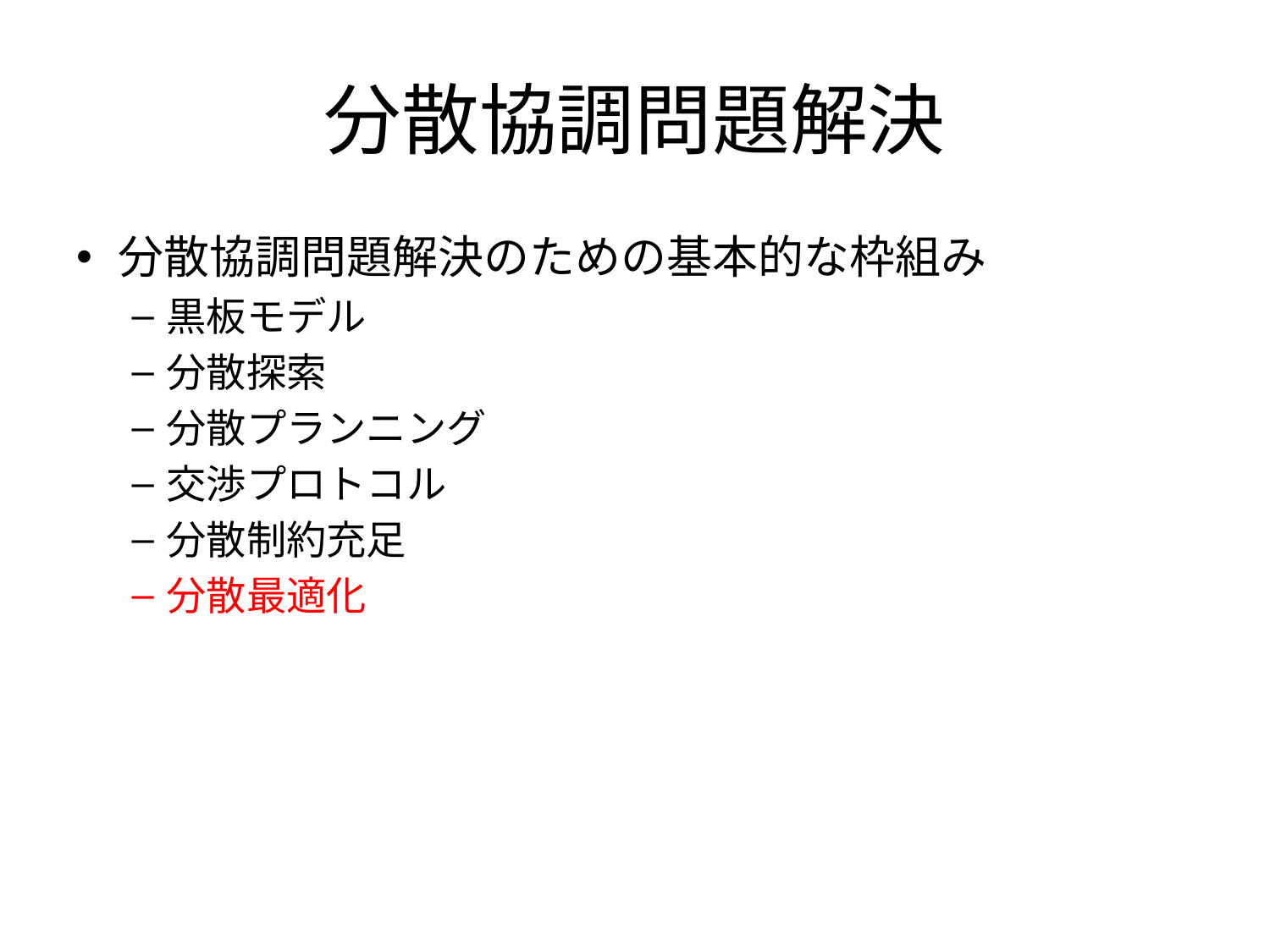

# 分散協調問題解決
分散協調問題解決のための基本的な枠組み
黒板モデル
分散探索
分散プランニング
交渉プロトコル
分散制約充足
分散最適化